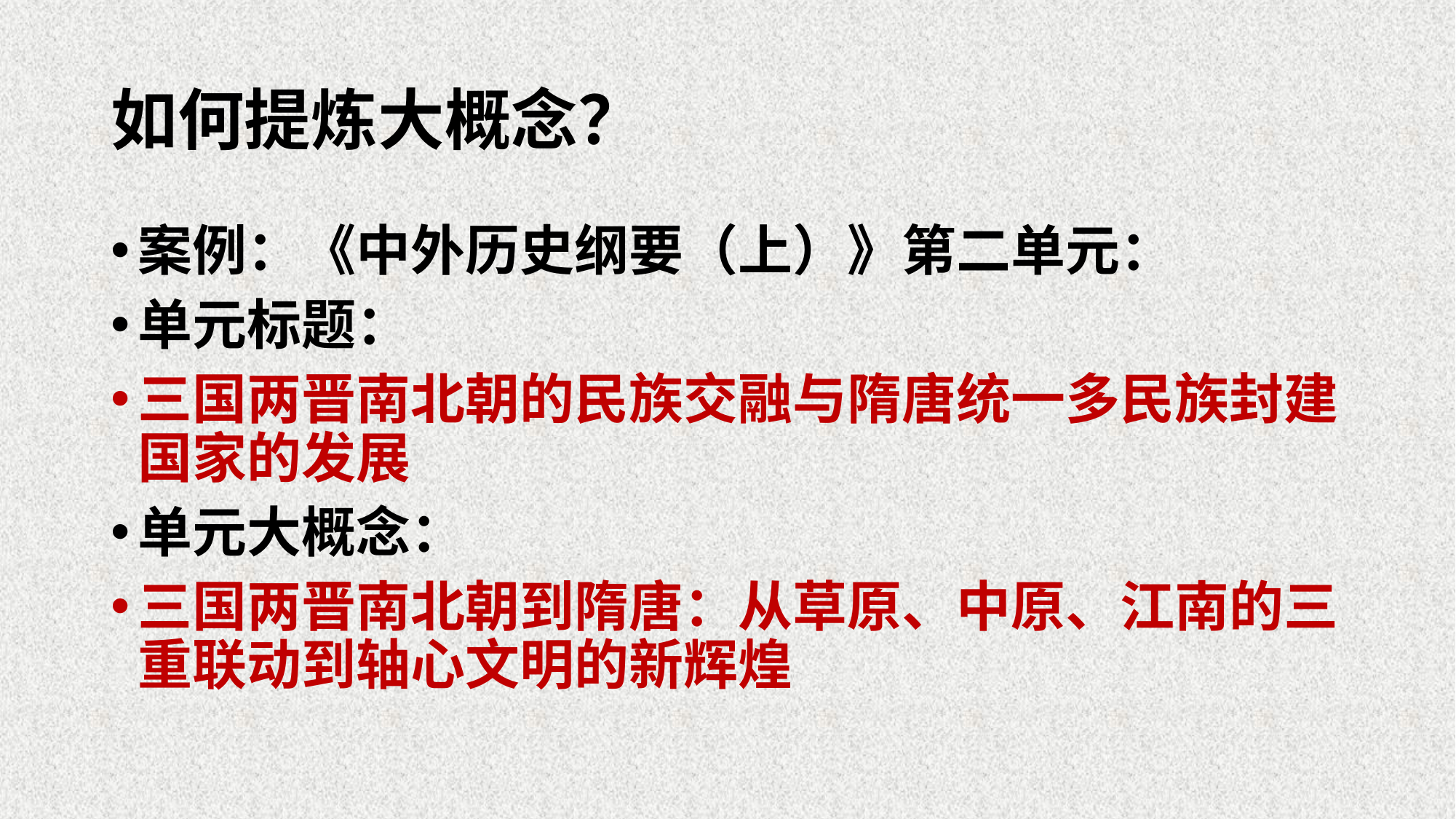

# 如何提炼大概念？
案例：《中外历史纲要（上）》第二单元：
单元标题：
三国两晋南北朝的民族交融与隋唐统一多民族封建国家的发展
单元大概念：
三国两晋南北朝到隋唐：从草原、中原、江南的三重联动到轴心文明的新辉煌